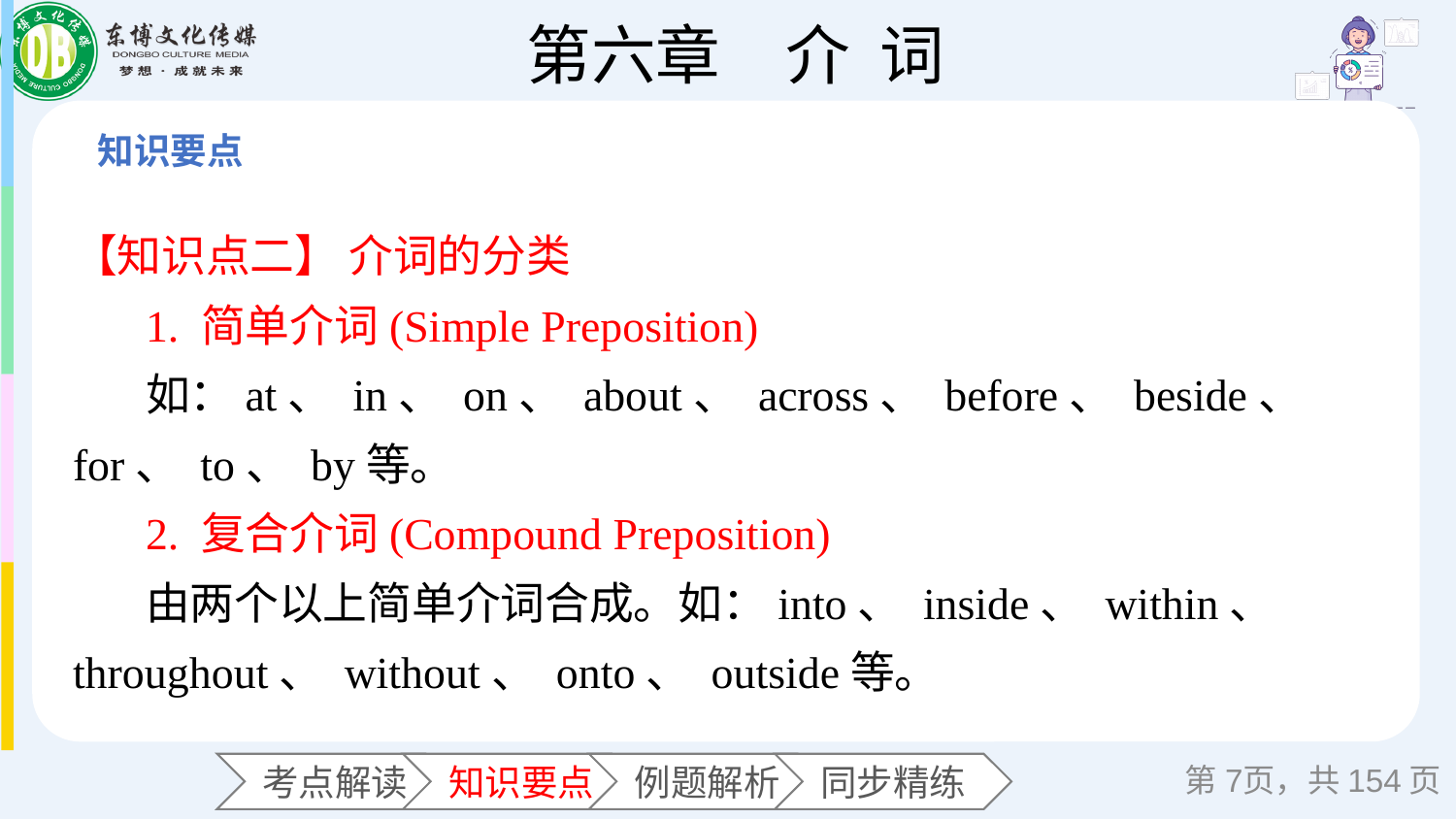

【知识点二】 介词的分类
1. 简单介词(Simple Preposition)
如：at、 in、 on、 about、 across、 before、 beside、 for、 to、 by等。
2. 复合介词(Compound Preposition)
由两个以上简单介词合成。如：into、 inside、 within、 throughout、 without、 onto、 outside等。
第7页，共154页